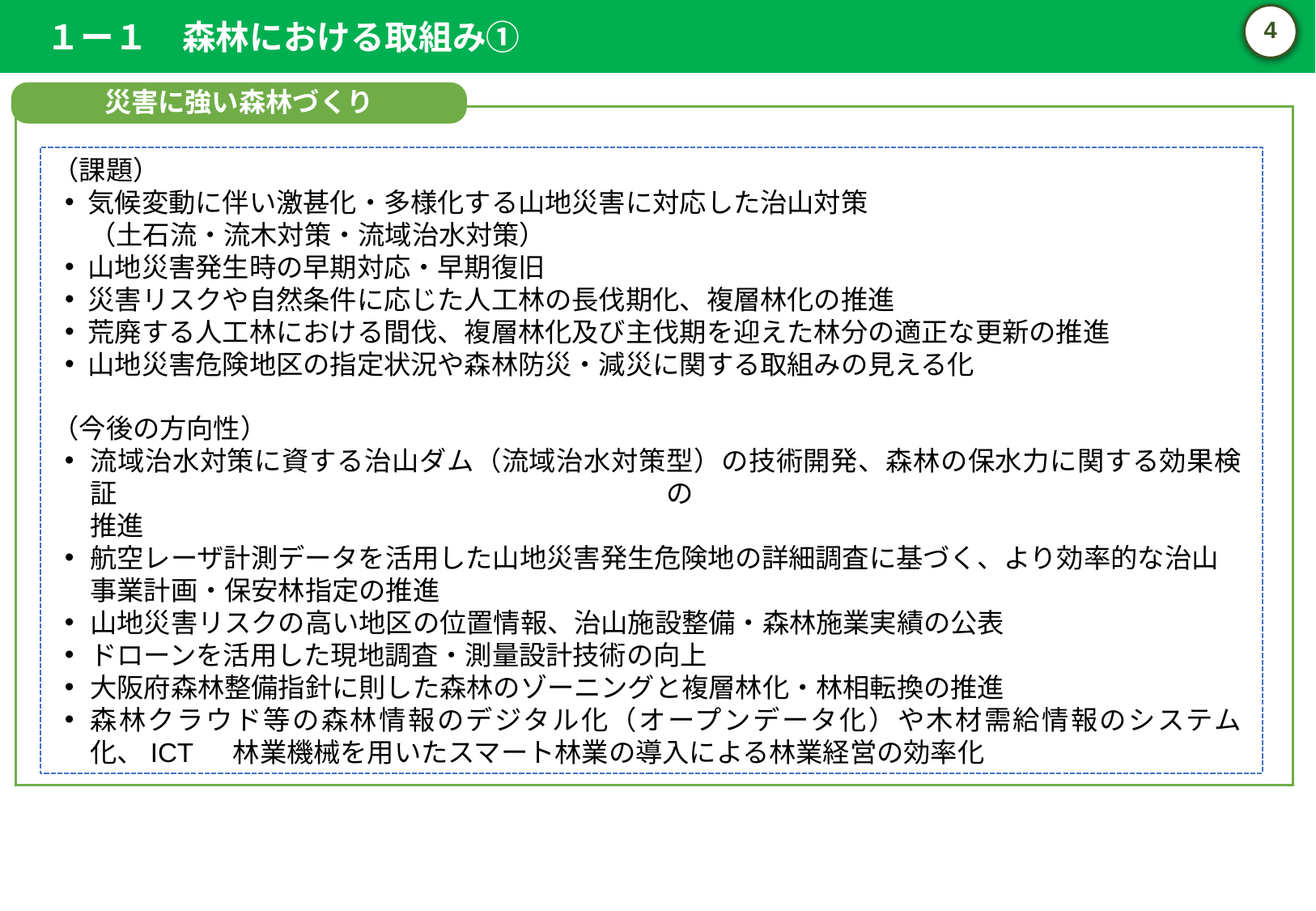

１ー１　森林における取組み①
4
災害に強い森林づくり

（課題）
気候変動に伴い激甚化・多様化する山地災害に対応した治山対策
   （土石流・流木対策・流域治水対策）
山地災害発生時の早期対応・早期復旧
災害リスクや自然条件に応じた人工林の長伐期化、複層林化の推進
荒廃する人工林における間伐、複層林化及び主伐期を迎えた林分の適正な更新の推進
山地災害危険地区の指定状況や森林防災・減災に関する取組みの見える化

（今後の方向性）
流域治水対策に資する治山ダム（流域治水対策型）の技術開発、森林の保水力に関する効果検証の
推進
航空レーザ計測データを活用した山地災害発生危険地の詳細調査に基づく、より効率的な治山事業計画・保安林指定の推進
山地災害リスクの高い地区の位置情報、治山施設整備・森林施業実績の公表
ドローンを活用した現地調査・測量設計技術の向上
大阪府森林整備指針に則した森林のゾーニングと複層林化・林相転換の推進
森林クラウド等の森林情報のデジタル化（オープンデータ化）や木材需給情報のシステム化、ICT　 林業機械を用いたスマート林業の導入による林業経営の効率化